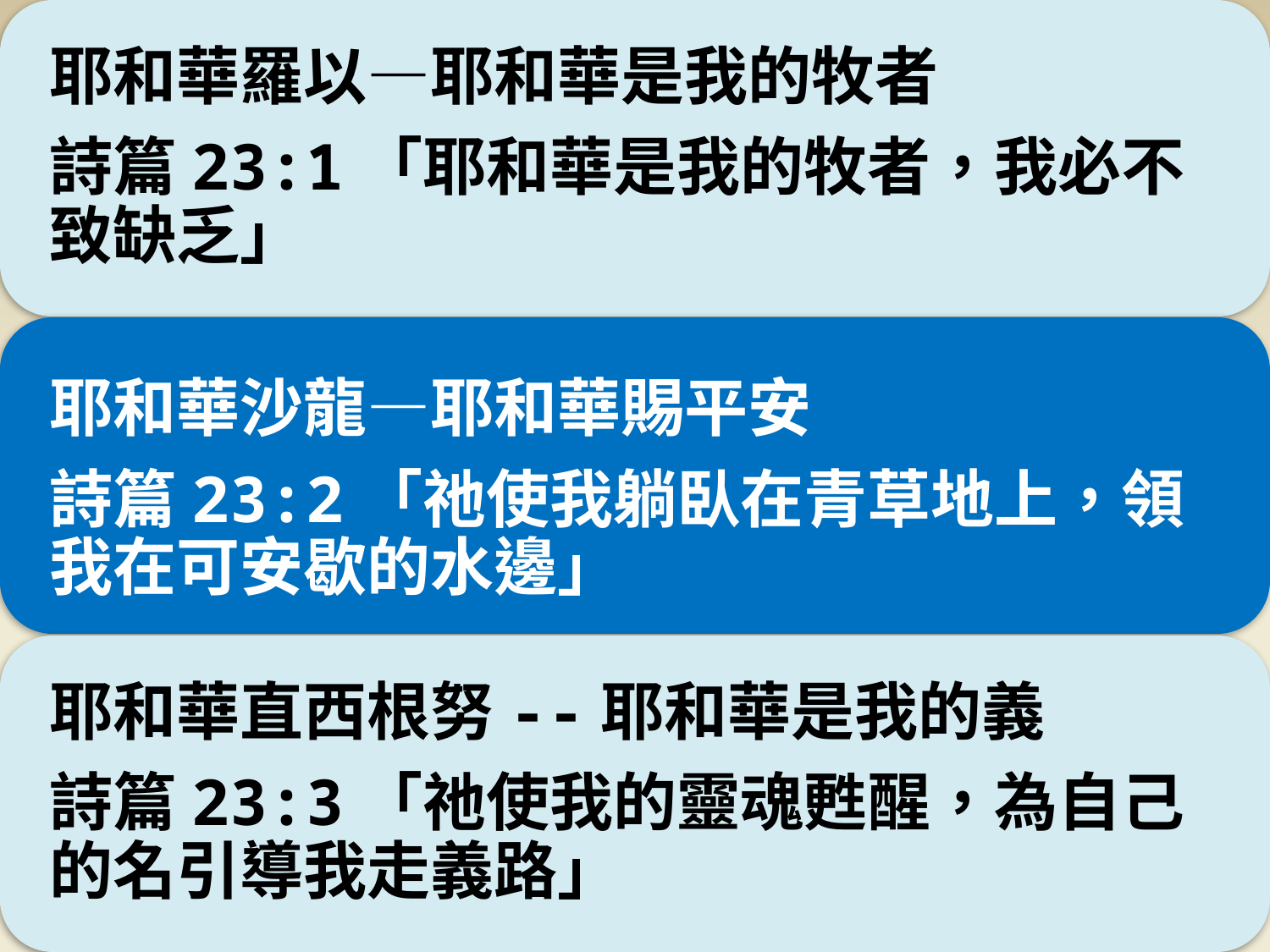

耶和華羅以—耶和華是我的牧者
詩篇23:1「耶和華是我的牧者，我必不致缺乏」

耶和華沙龍—耶和華賜平安
詩篇23:2「祂使我躺臥在青草地上，領我在可安歇的水邊」
耶和華直西根努--耶和華是我的義
詩篇23:3「祂使我的靈魂甦醒，為自己的名引導我走義路」